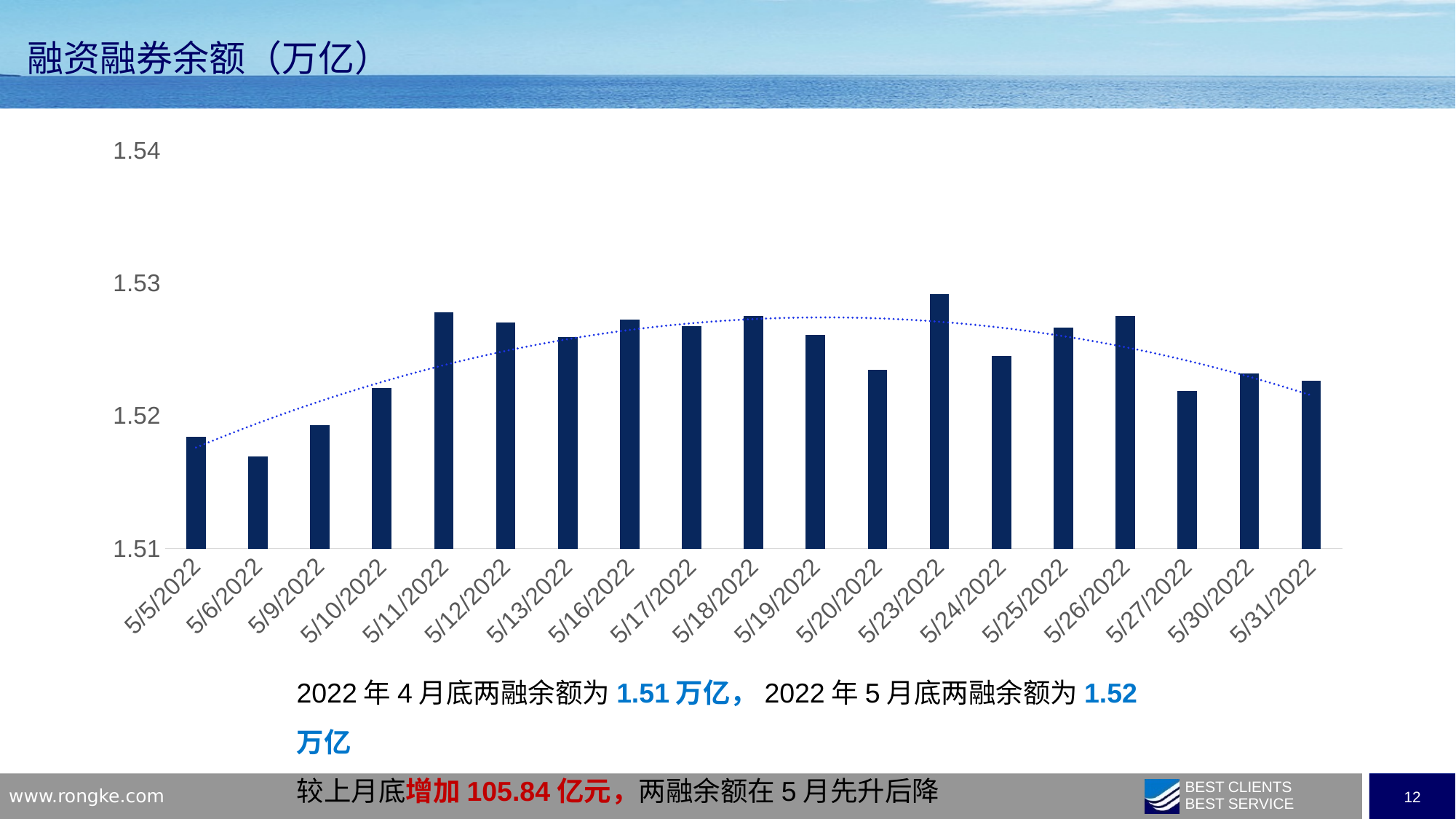

融资融券余额（万亿）

### Chart

| Category |  |
|---|---|
| 44686 | 1.5183959999999999 |
| 44687 | 1.516937 |
| 44690 | 1.519323 |
| 44691 | 1.5221209999999998 |
| 44692 | 1.527777 |
| 44693 | 1.527032 |
| 44694 | 1.525918 |
| 44697 | 1.5272569999999999 |
| 44698 | 1.526764 |
| 44699 | 1.527536 |
| 44700 | 1.526095 |
| 44701 | 1.5234889999999999 |
| 44704 | 1.529146 |
| 44705 | 1.524534 |
| 44706 | 1.526656 |
| 44707 | 1.527536 |
| 44708 | 1.521898 |
| 44711 | 1.523196 |
| 44712 | 1.522626 |
2022年4月底两融余额为1.51万亿，2022年5月底两融余额为1.52万亿
较上月底增加105.84亿元，两融余额在5月先升后降